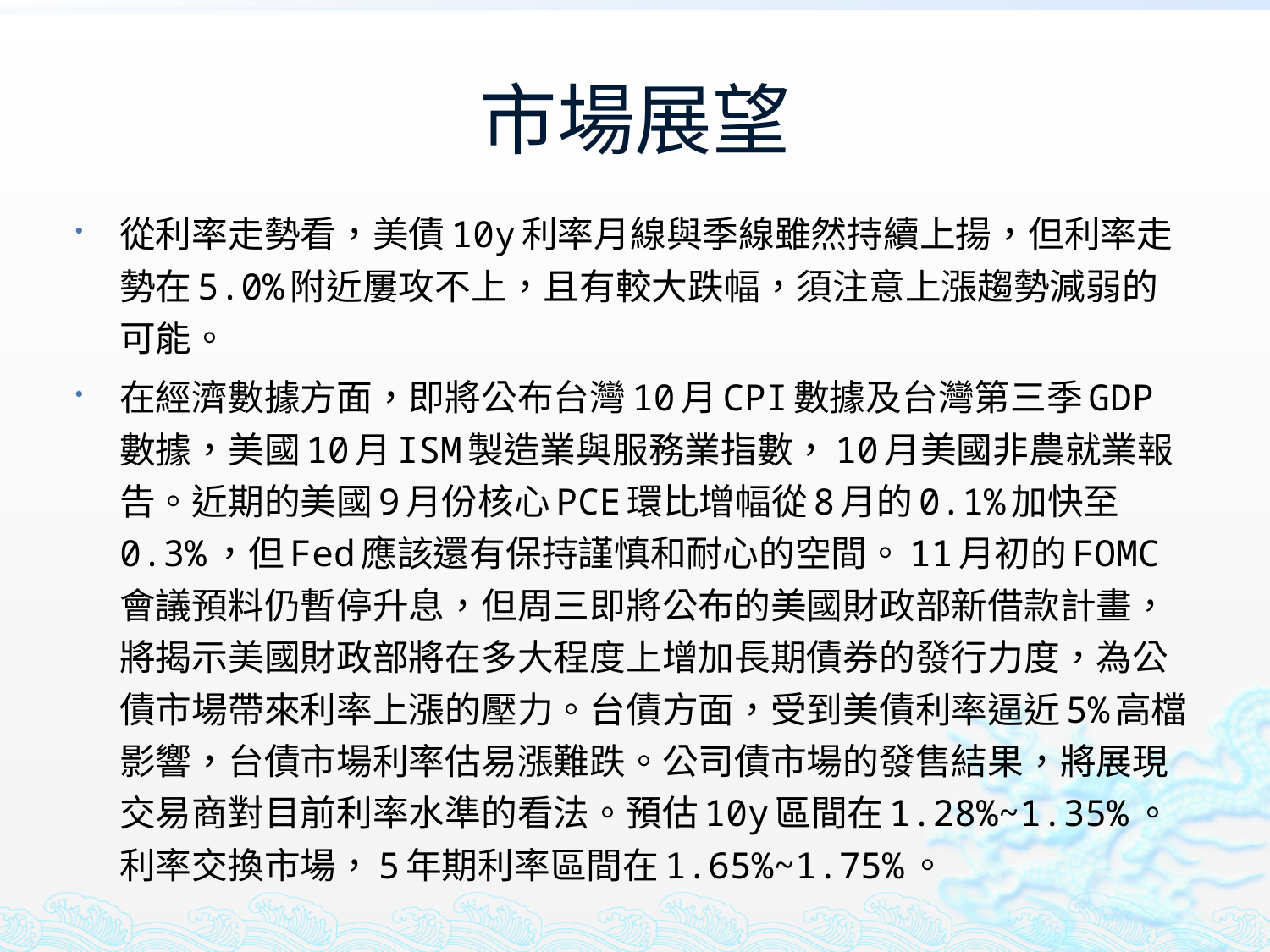

# 市場展望
從利率走勢看，美債10y利率月線與季線雖然持續上揚，但利率走勢在5.0%附近屢攻不上，且有較大跌幅，須注意上漲趨勢減弱的可能。
在經濟數據方面，即將公布台灣10月CPI數據及台灣第三季GDP數據，美國10月ISM製造業與服務業指數，10月美國非農就業報告。近期的美國9月份核心PCE環比增幅從8月的0.1%加快至0.3%，但Fed應該還有保持謹慎和耐心的空間。11月初的FOMC會議預料仍暫停升息，但周三即將公布的美國財政部新借款計畫，將揭示美國財政部將在多大程度上增加長期債券的發行力度，為公債市場帶來利率上漲的壓力。台債方面，受到美債利率逼近5%高檔影響，台債市場利率估易漲難跌。公司債市場的發售結果，將展現交易商對目前利率水準的看法。預估10y區間在1.28%~1.35%。利率交換市場，5年期利率區間在1.65%~1.75%。